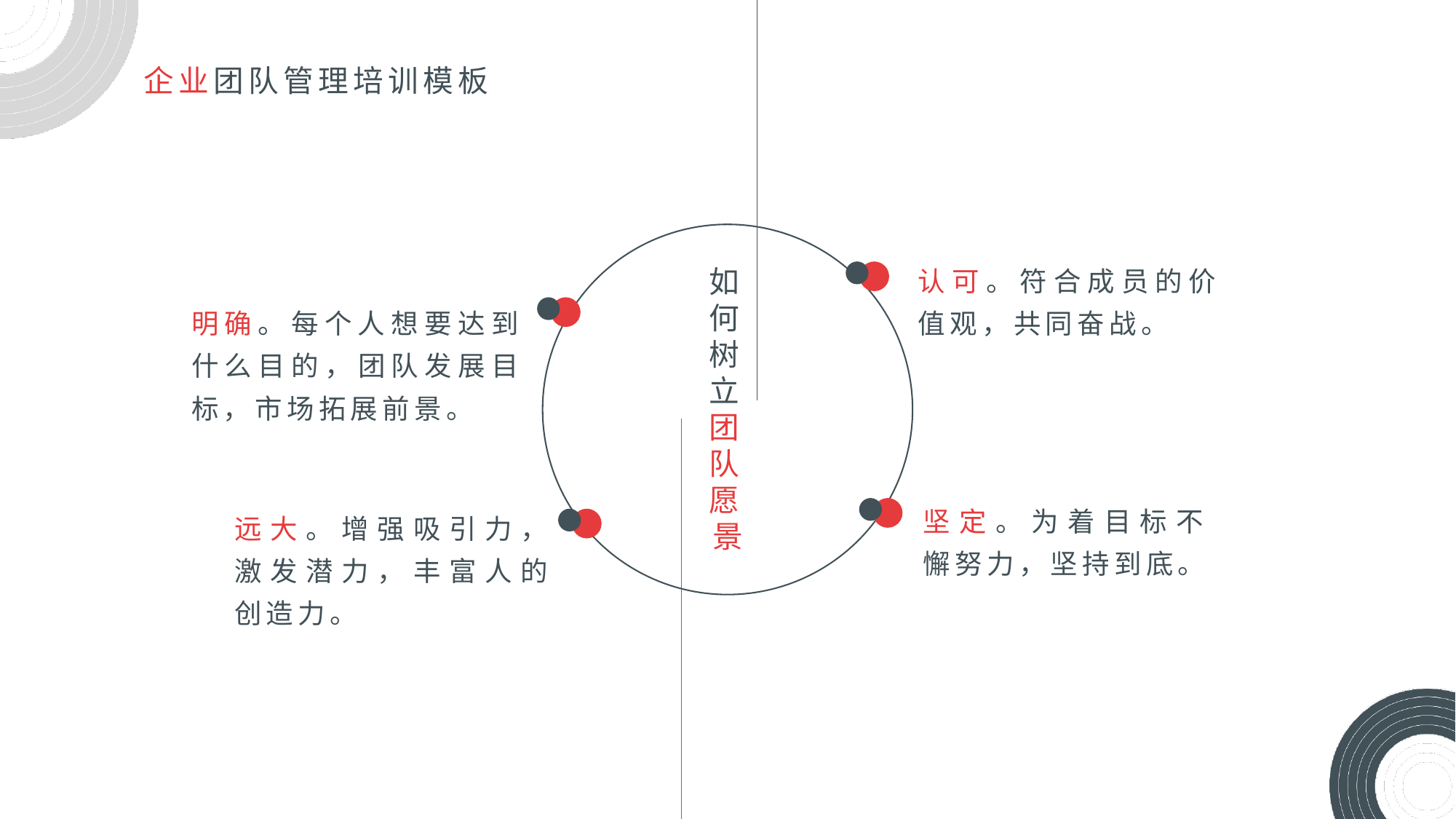

认可。符合成员的价值观，共同奋战。

如何树立团队愿景
明确。每个人想要达到什么目的，团队发展目标，市场拓展前景。

坚定。为着目标不懈努力，坚持到底。
远大。增强吸引力，激发潜力，丰富人的创造力。